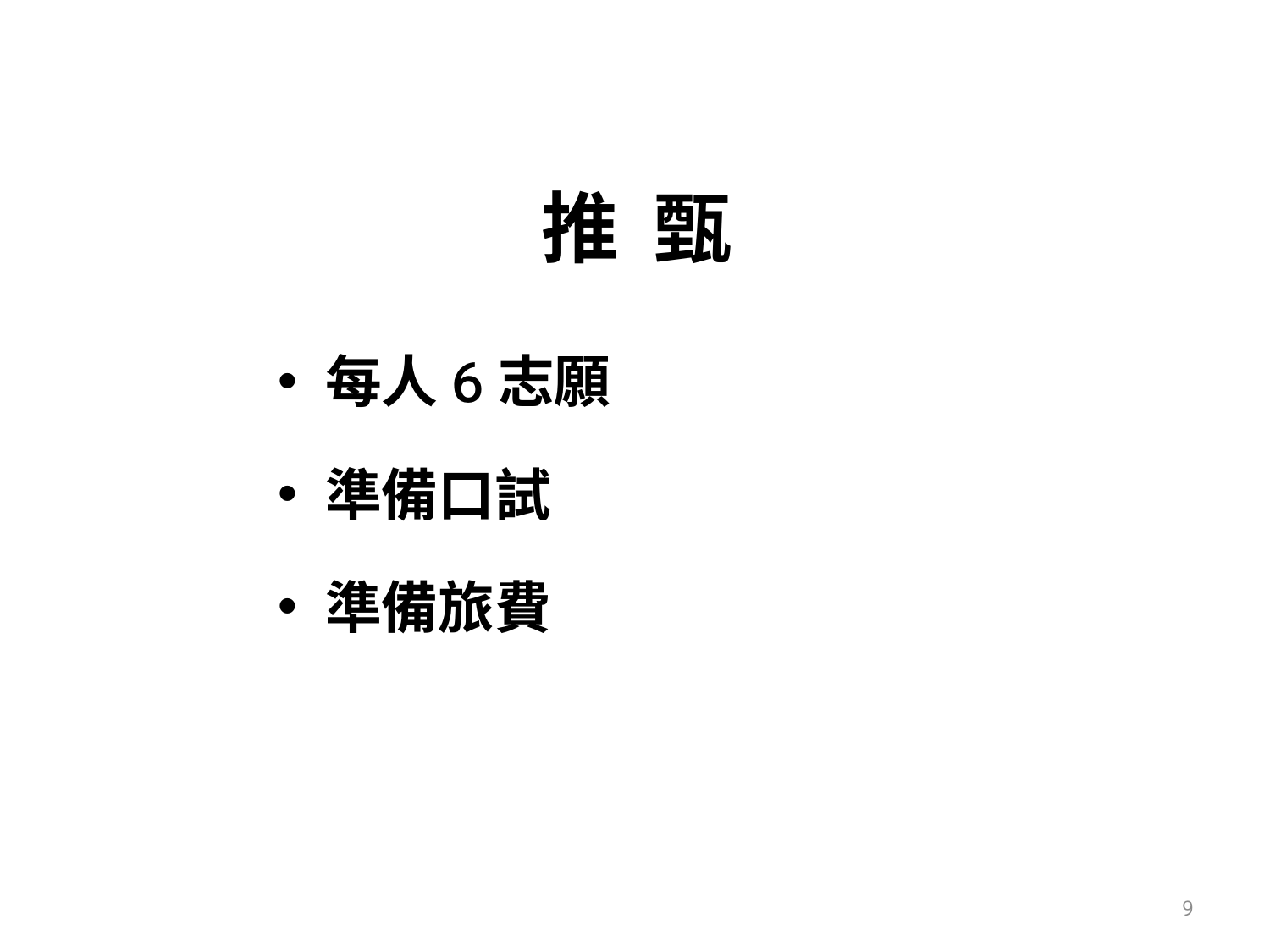

# 推  甄
每人6志願
準備口試
準備旅費
9